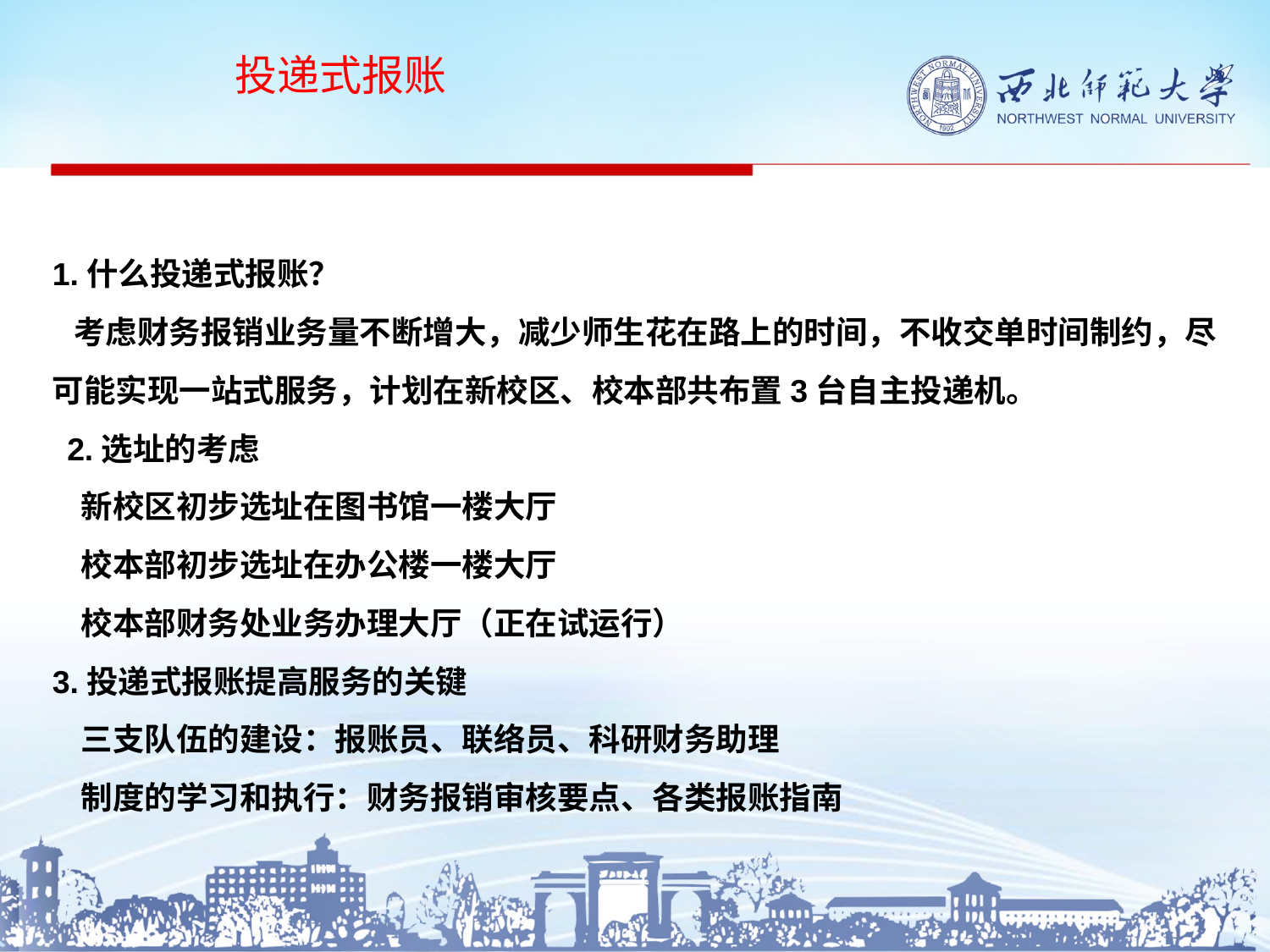

投递式报账
# 1.什么投递式报账？ 考虑财务报销业务量不断增大，减少师生花在路上的时间，不收交单时间制约，尽可能实现一站式服务，计划在新校区、校本部共布置3台自主投递机。 2.选址的考虑 新校区初步选址在图书馆一楼大厅 校本部初步选址在办公楼一楼大厅 校本部财务处业务办理大厅（正在试运行） 3.投递式报账提高服务的关键 三支队伍的建设：报账员、联络员、科研财务助理 制度的学习和执行：财务报销审核要点、各类报账指南